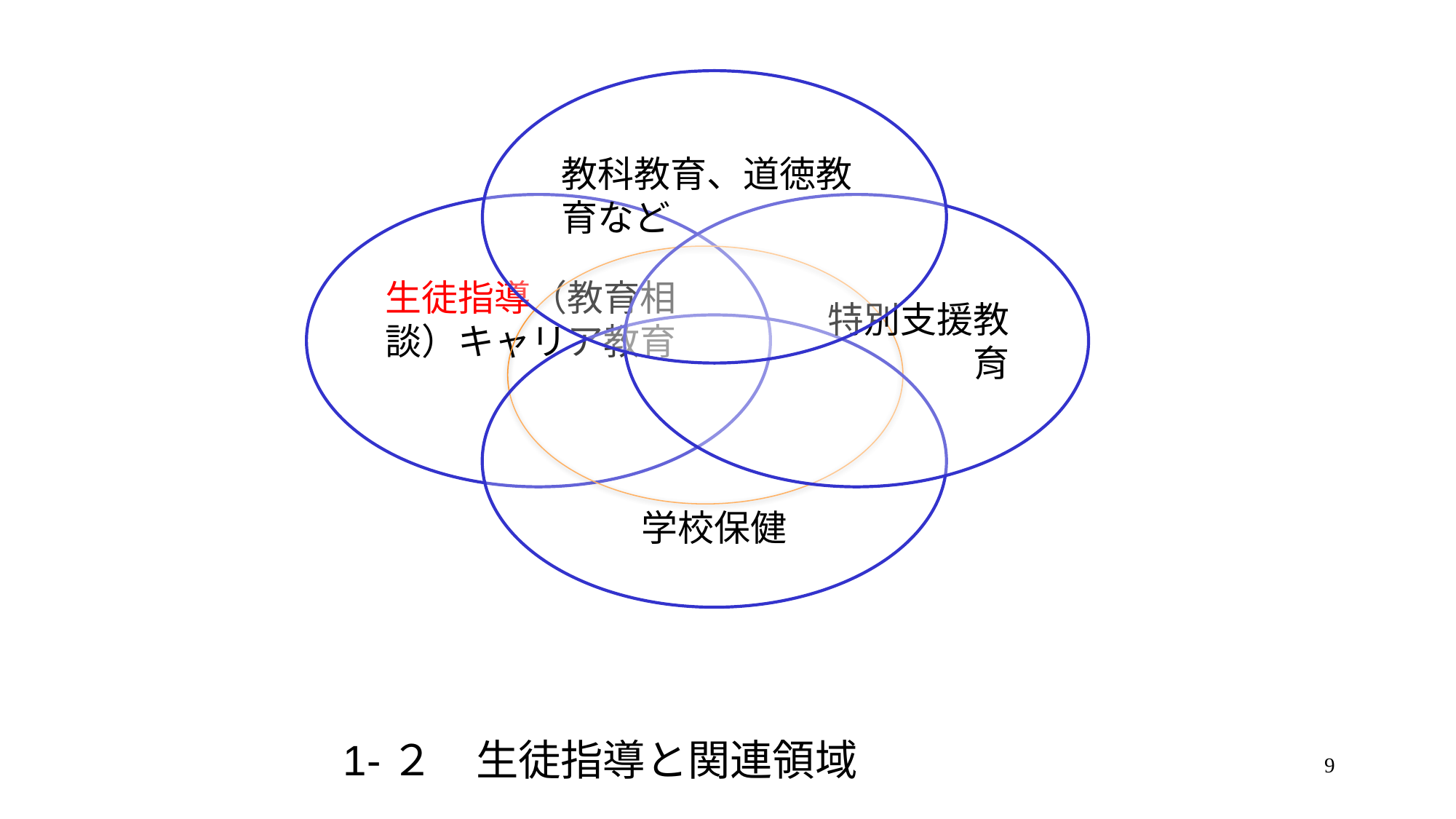

教科教育、道徳教育など

生徒指導（教育相談）キャリア教育

　　　特別支援教育

学校保健
                1-２　生徒指導と関連領域
9